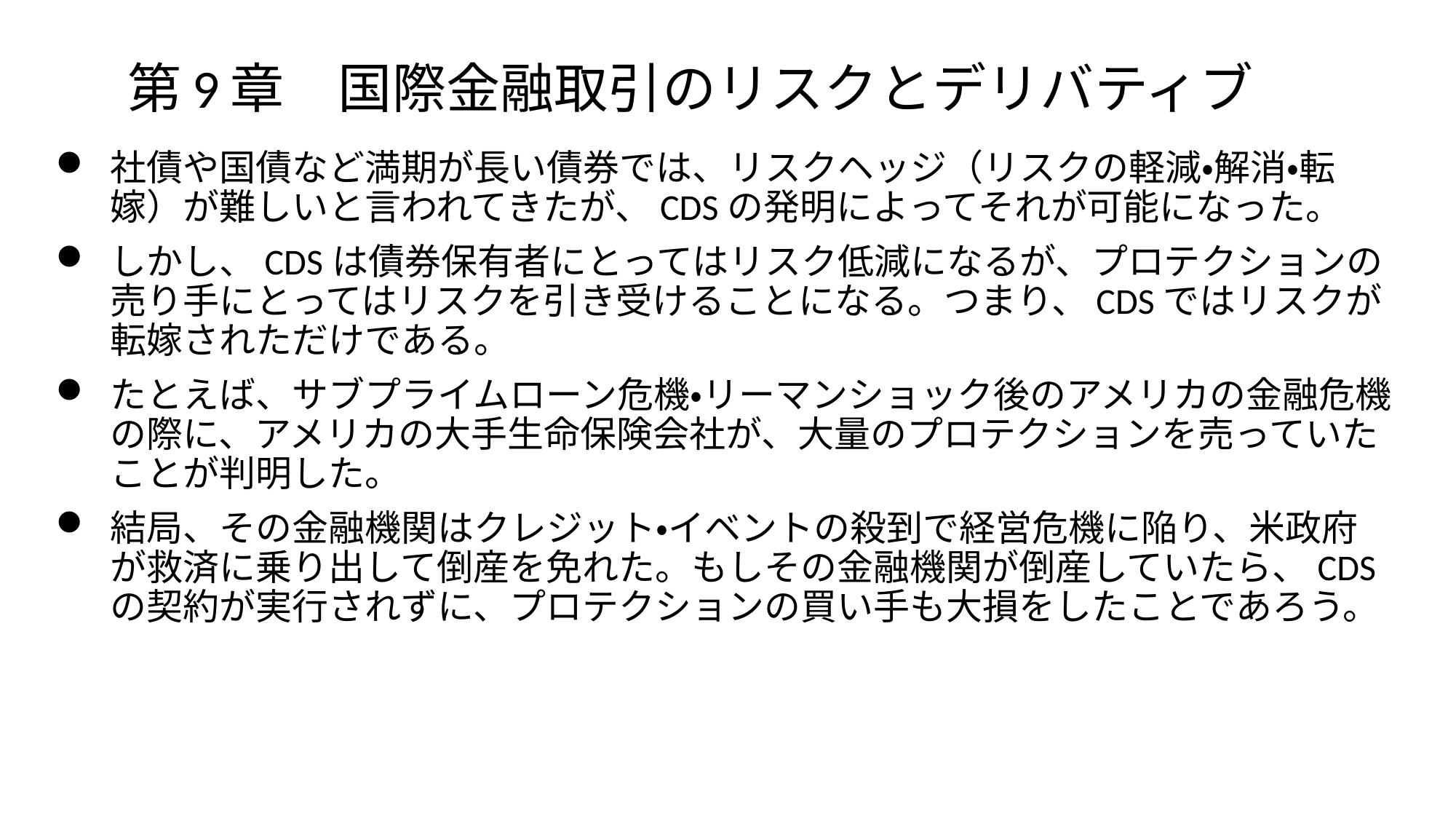

# 第9章　国際金融取引のリスクとデリバティブ
社債や国債など満期が長い債券では、リスクヘッジ（リスクの軽減・解消・転嫁）が難しいと言われてきたが、CDSの発明によってそれが可能になった。
しかし、CDSは債券保有者にとってはリスク低減になるが、プロテクションの売り手にとってはリスクを引き受けることになる。つまり、CDSではリスクが転嫁されただけである。
たとえば、サブプライムローン危機・リーマンショック後のアメリカの金融危機の際に、アメリカの大手生命保険会社が、大量のプロテクションを売っていたことが判明した。
結局、その金融機関はクレジット・イベントの殺到で経営危機に陥り、米政府が救済に乗り出して倒産を免れた。もしその金融機関が倒産していたら、CDSの契約が実行されずに、プロテクションの買い手も大損をしたことであろう。